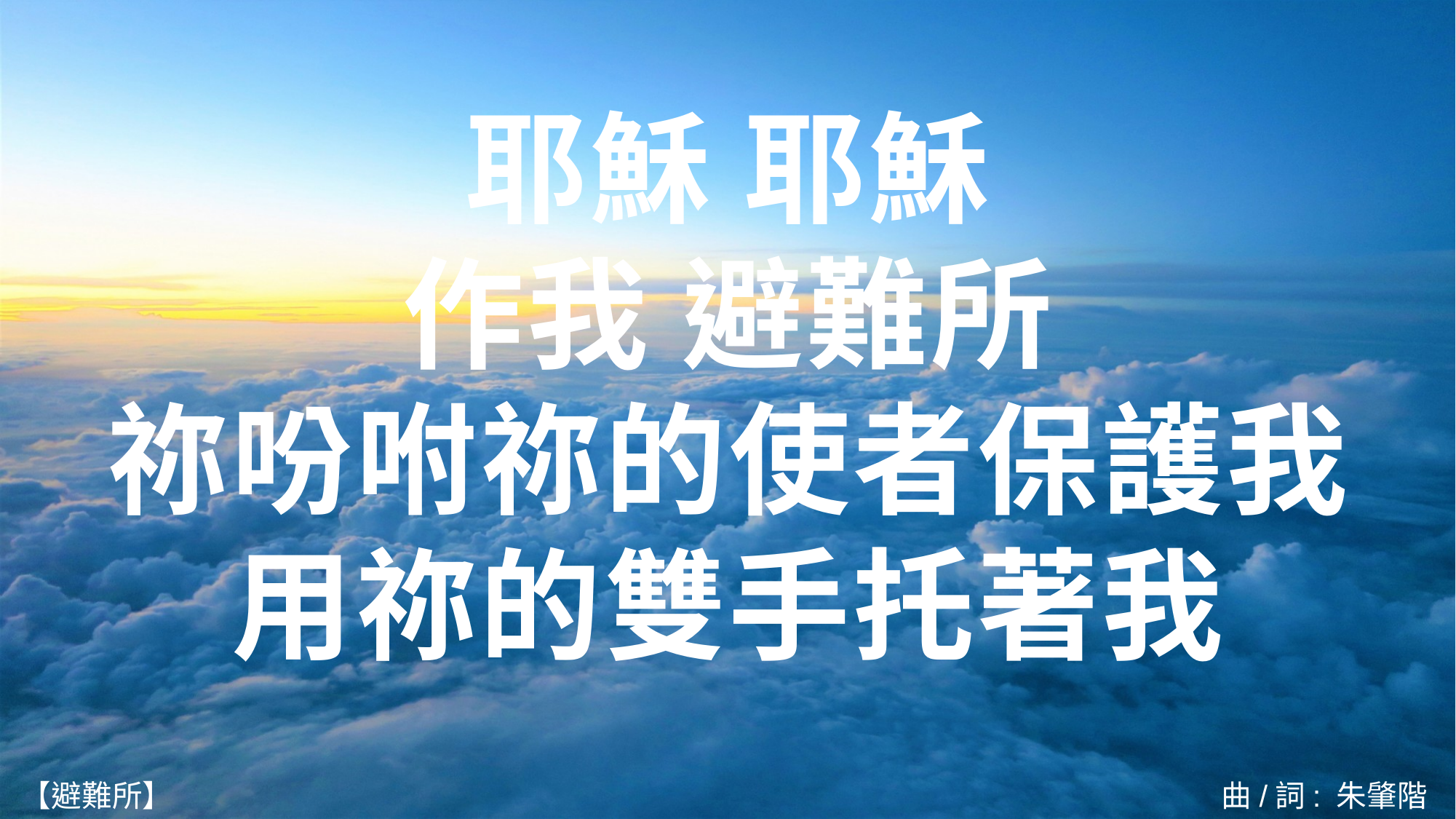

耶穌 耶穌
作我 避難所
祢吩咐祢的使者保護我
用祢的雙手托著我
【避難所】						                                                         	曲/詞: 朱肇階